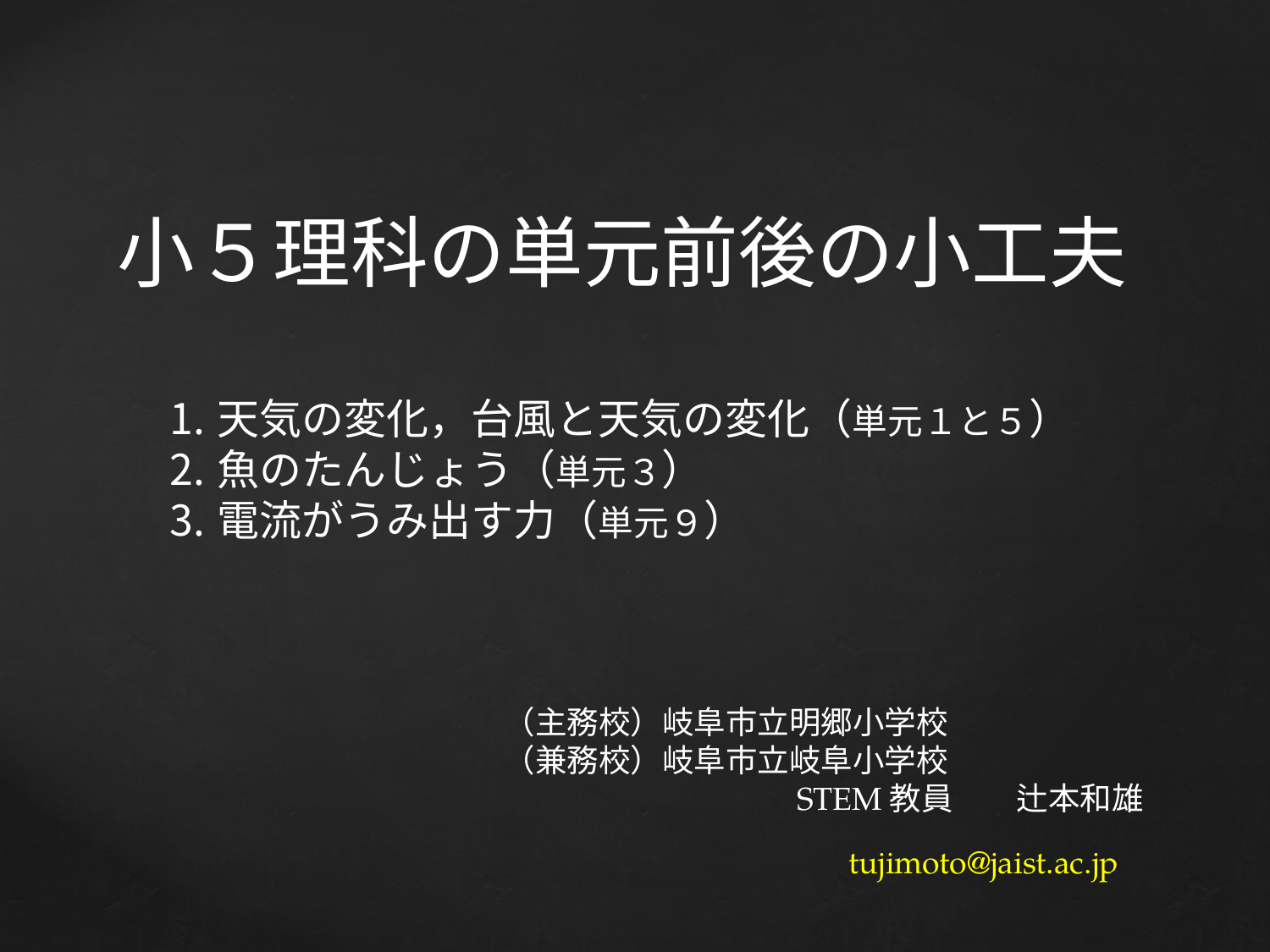

# 小５理科の単元前後の小工夫
天気の変化，台風と天気の変化（単元１と５）
魚のたんじょう（単元３）
電流がうみ出す力（単元９）
（主務校）岐阜市立明郷小学校
（兼務校）岐阜市立岐阜小学校
　　　　　　　　　STEM教員　　辻本和雄
tujimoto@jaist.ac.jp